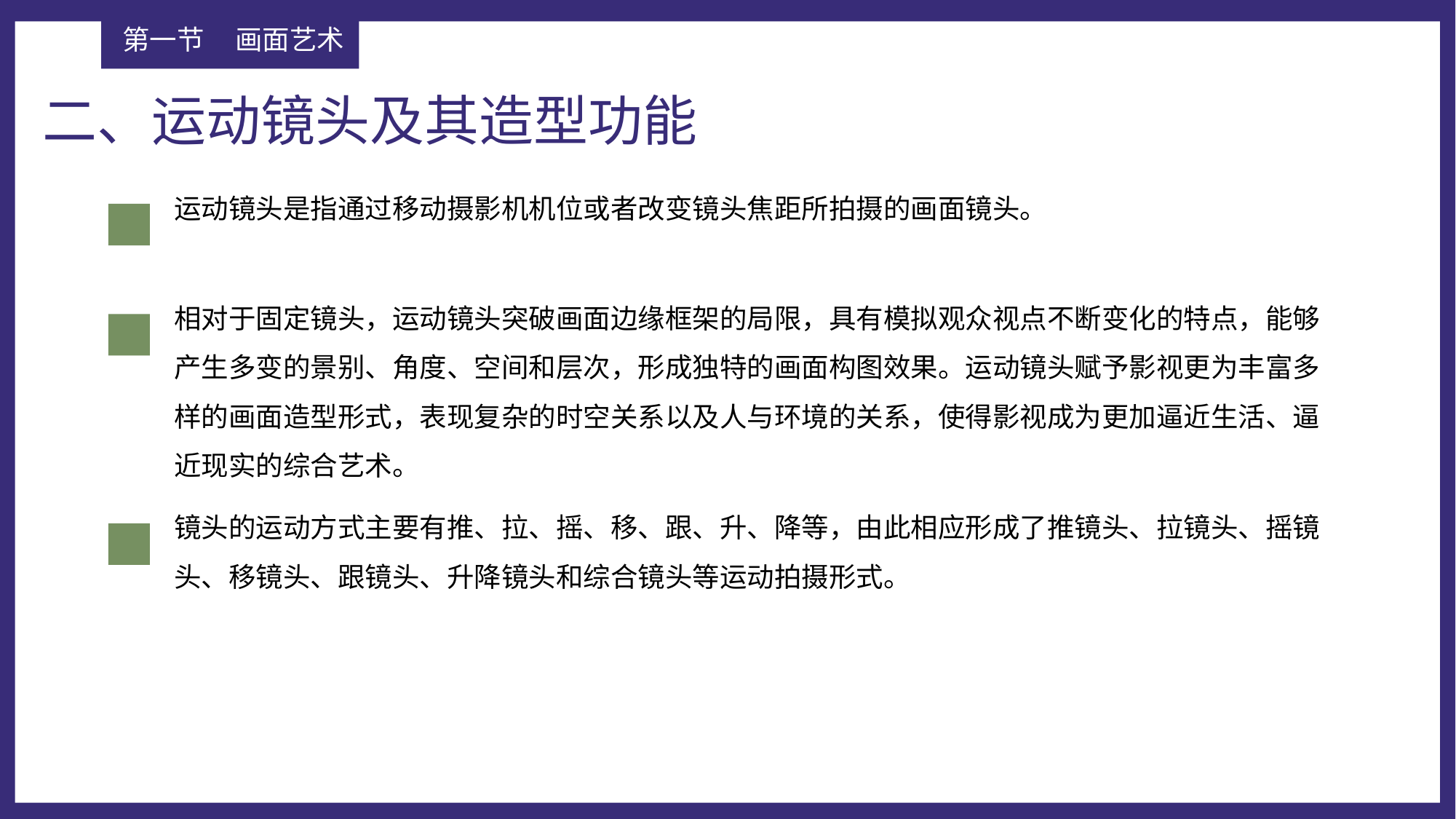

第一节     画面艺术
二、运动镜头及其造型功能
运动镜头是指通过移动摄影机机位或者改变镜头焦距所拍摄的画面镜头。

相对于固定镜头，运动镜头突破画面边缘框架的局限，具有模拟观众视点不断变化的特点，能够产生多变的景别、角度、空间和层次，形成独特的画面构图效果。运动镜头赋予影视更为丰富多样的画面造型形式，表现复杂的时空关系以及人与环境的关系，使得影视成为更加逼近生活、逼近现实的综合艺术。

镜头的运动方式主要有推、拉、摇、移、跟、升、降等，由此相应形成了推镜头、拉镜头、摇镜头、移镜头、跟镜头、升降镜头和综合镜头等运动拍摄形式。